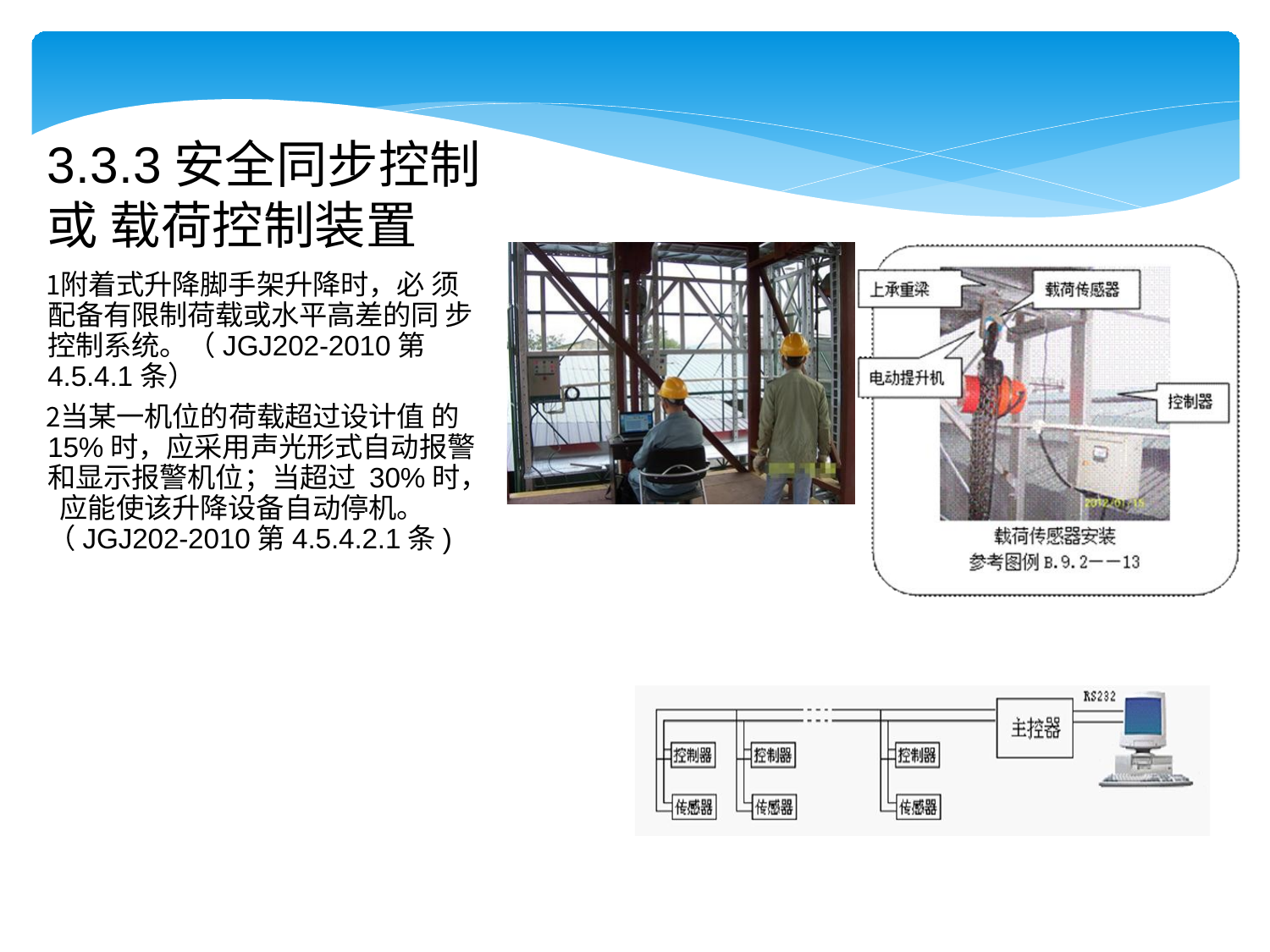

# 3.3.3安全同步控制或 载荷控制装置

附着式升降脚手架升降时，必 须配备有限制荷载或水平高差的同 步控制系统。（JGJ202-2010第 4.5.4.1条）
当某一机位的荷载超过设计值 的 15%时，应采用声光形式自动报警 和显示报警机位；当超过 30%时，  应能使该升降设备自动停机。
（JGJ202-2010第4.5.4.2.1条)